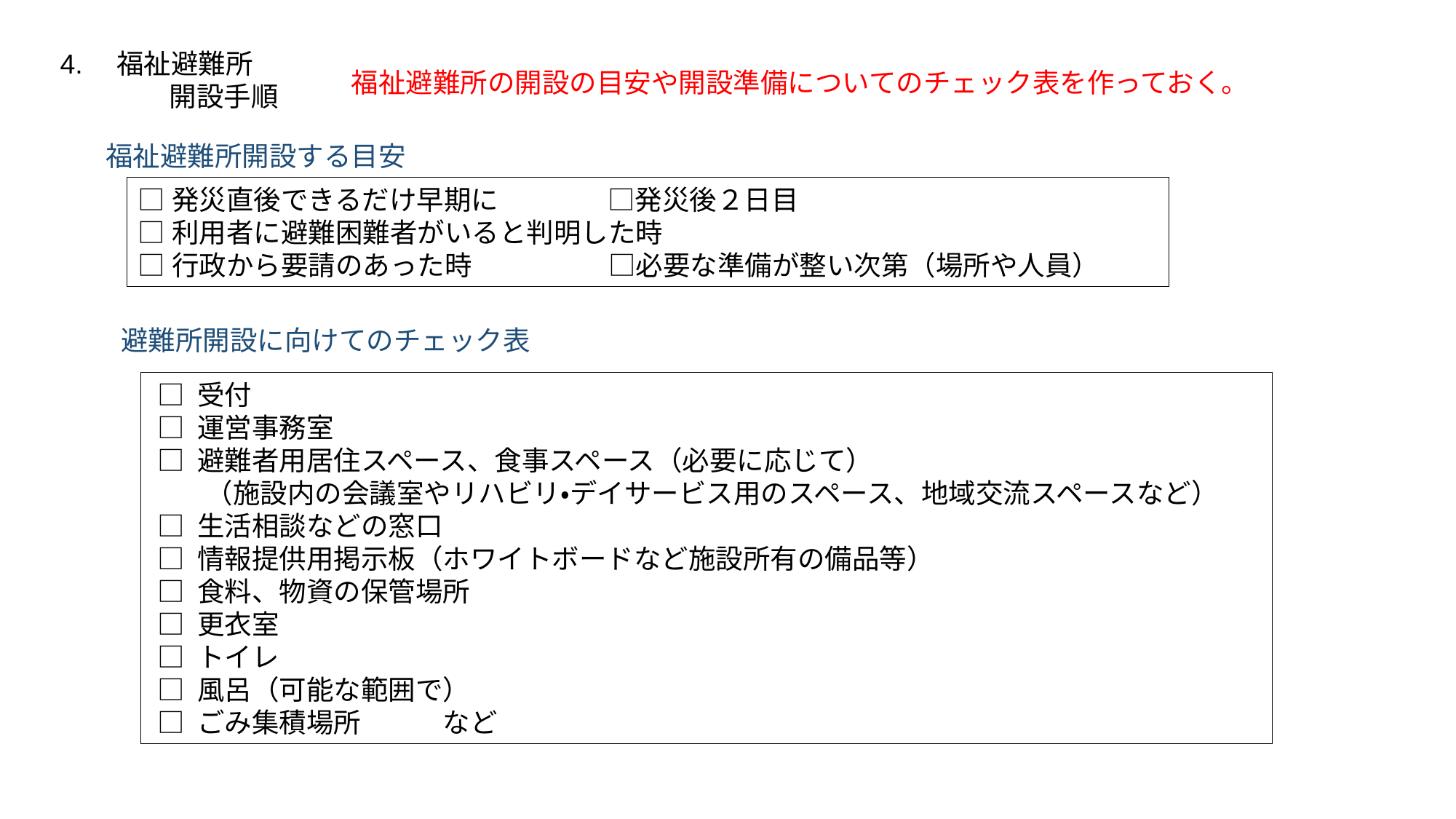

4.　福祉避難所
　　　　開設手順
福祉避難所の開設の目安や開設準備についてのチェック表を作っておく。
福祉避難所開設する目安
□発災直後できるだけ早期に　　　　□発災後２日目
□利用者に避難困難者がいると判明した時
□行政から要請のあった時　　　　　□必要な準備が整い次第（場所や人員）
避難所開設に向けてのチェック表
 □ 受付
 □ 運営事務室
 □ 避難者用居住スペース、食事スペース（必要に応じて）
　　（施設内の会議室やリハビリ・デイサービス用のスペース、地域交流スペースなど）
 □ 生活相談などの窓口
 □ 情報提供用掲示板（ホワイトボードなど施設所有の備品等）
 □ 食料、物資の保管場所
 □ 更衣室
 □ トイレ
 □ 風呂（可能な範囲で）
 □ ごみ集積場所　　　など